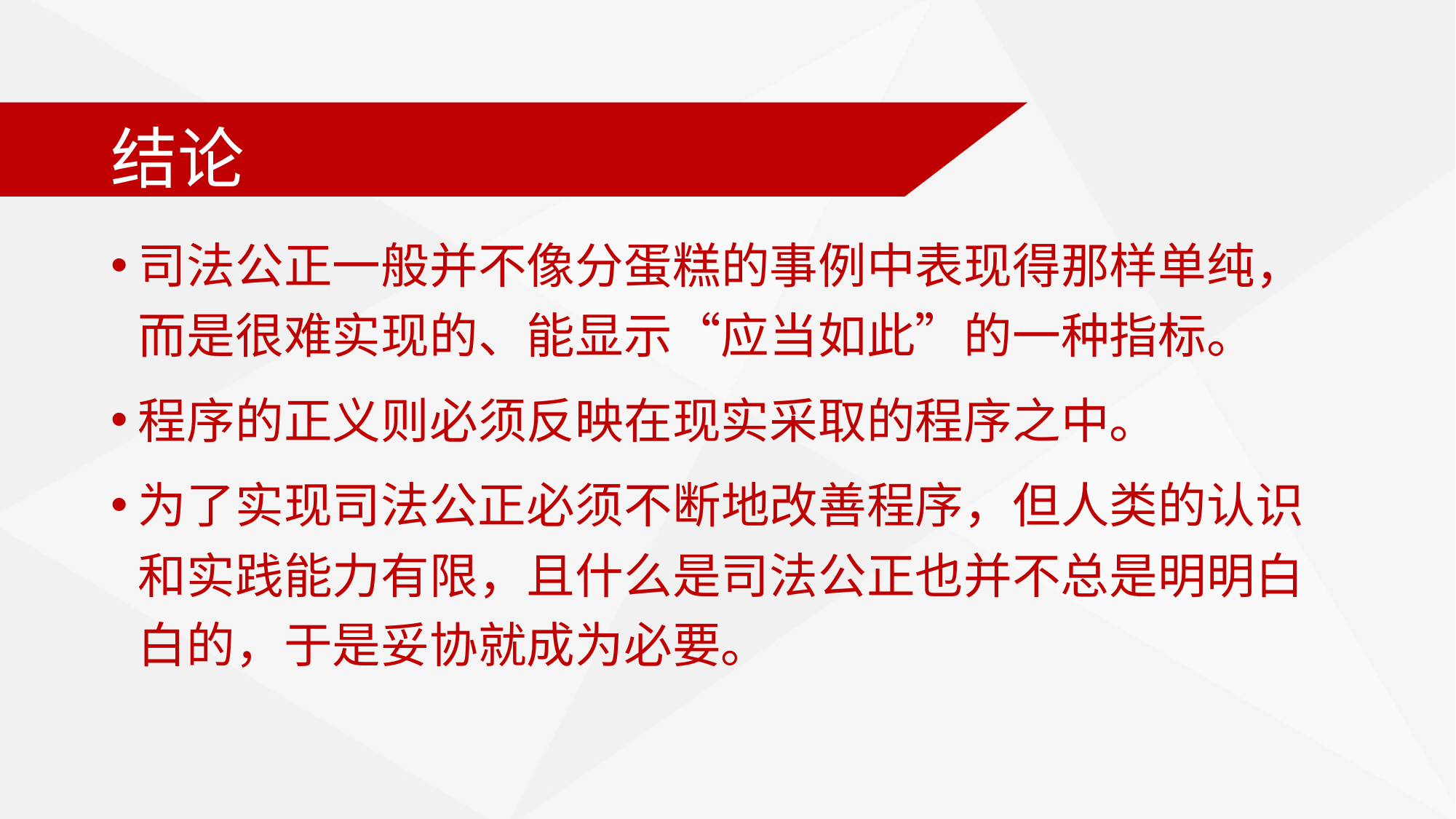

# 结论
司法公正一般并不像分蛋糕的事例中表现得那样单纯，而是很难实现的、能显示“应当如此”的一种指标。
程序的正义则必须反映在现实采取的程序之中。
为了实现司法公正必须不断地改善程序，但人类的认识和实践能力有限，且什么是司法公正也并不总是明明白白的，于是妥协就成为必要。